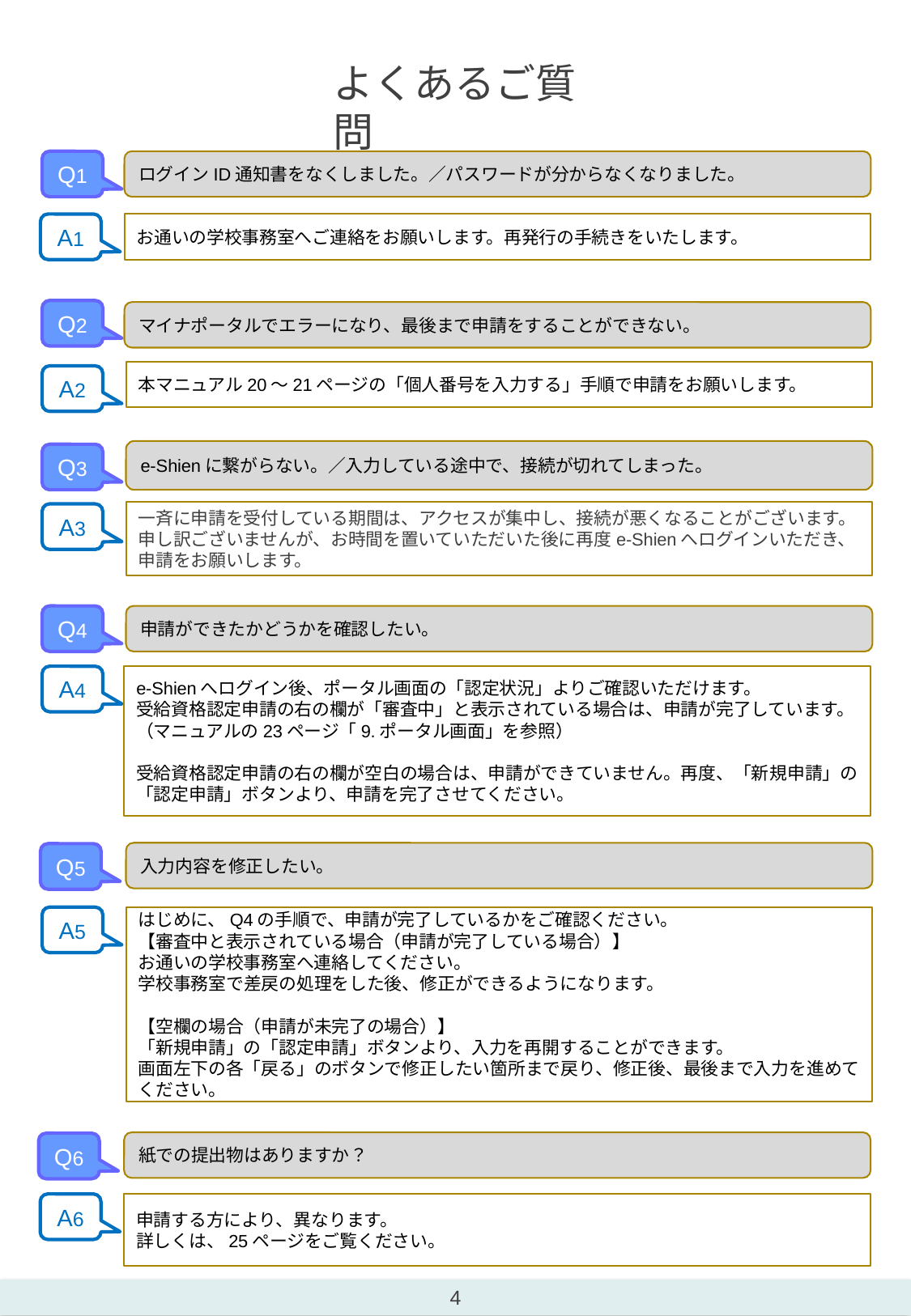

よくあるご質問
Q1
ログインID通知書をなくしました。／パスワードが分からなくなりました。
A1
お通いの学校事務室へご連絡をお願いします。再発行の手続きをいたします。
Q2
マイナポータルでエラーになり、最後まで申請をすることができない。
本マニュアル20～21ページの「個人番号を入力する」手順で申請をお願いします。
A2
e-Shienに繋がらない。／入力している途中で、接続が切れてしまった。
Q3
一斉に申請を受付している期間は、アクセスが集中し、接続が悪くなることがございます。
申し訳ございませんが、お時間を置いていただいた後に再度e-Shienへログインいただき、申請をお願いします。
A3
Q4
申請ができたかどうかを確認したい。
A4
e-Shienへログイン後、ポータル画面の「認定状況」よりご確認いただけます。
受給資格認定申請の右の欄が「審査中」と表示されている場合は、申請が完了しています。
（マニュアルの23ページ「9.ポータル画面」を参照）

受給資格認定申請の右の欄が空白の場合は、申請ができていません。再度、「新規申請」の「認定申請」ボタンより、申請を完了させてください。
入力内容を修正したい。
Q5
A5
はじめに、Q4の手順で、申請が完了しているかをご確認ください。
【審査中と表示されている場合（申請が完了している場合）】
お通いの学校事務室へ連絡してください。
学校事務室で差戻の処理をした後、修正ができるようになります。

【空欄の場合（申請が未完了の場合）】
「新規申請」の「認定申請」ボタンより、入力を再開することができます。
画面左下の各「戻る」のボタンで修正したい箇所まで戻り、修正後、最後まで入力を進めてください。
紙での提出物はありますか？
Q6
A6
申請する方により、異なります。
詳しくは、25ページをご覧ください。